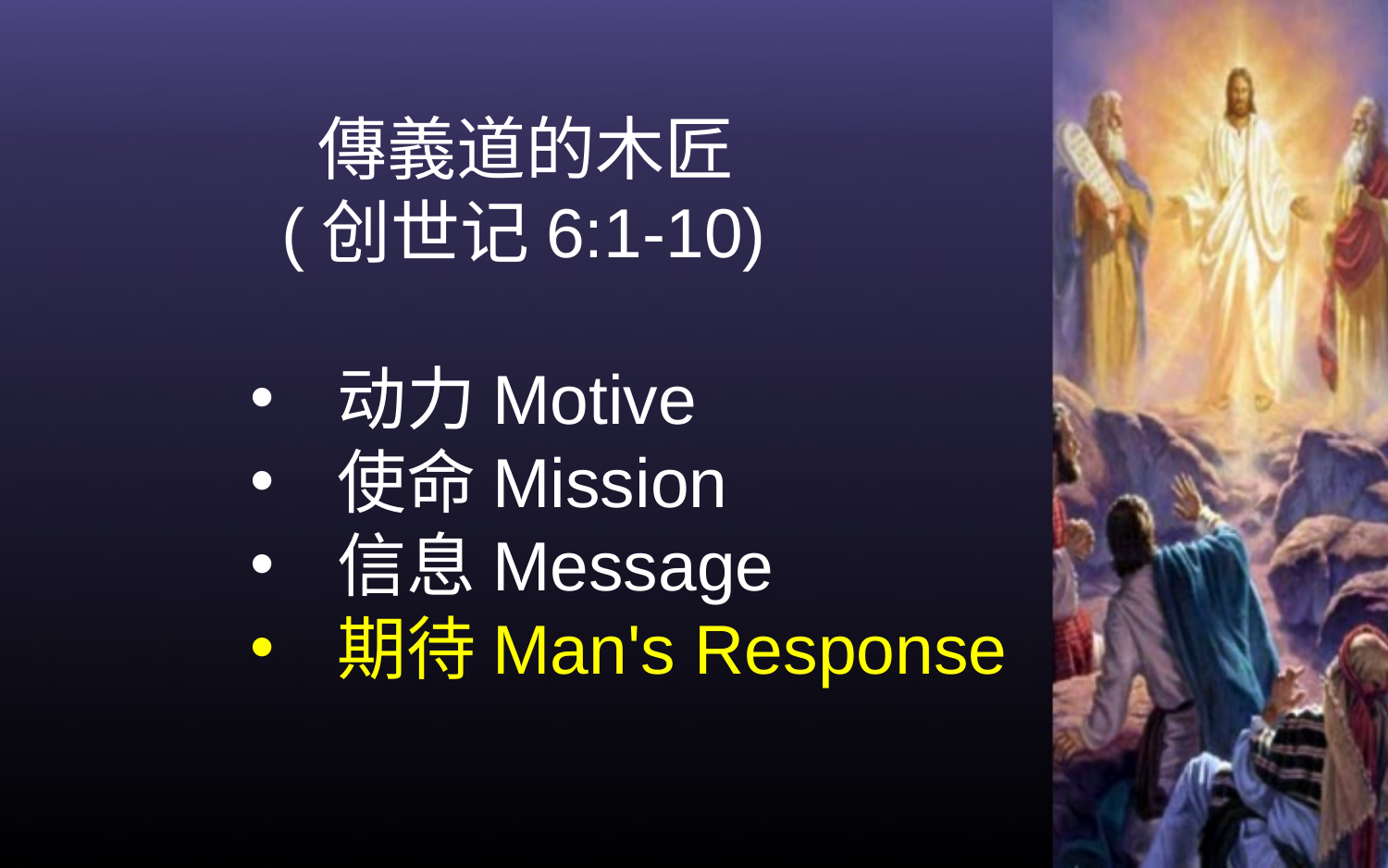

傳義道的木匠
(创世记6:1-10)

动力Motive
使命Mission
信息Message
期待Man's Response